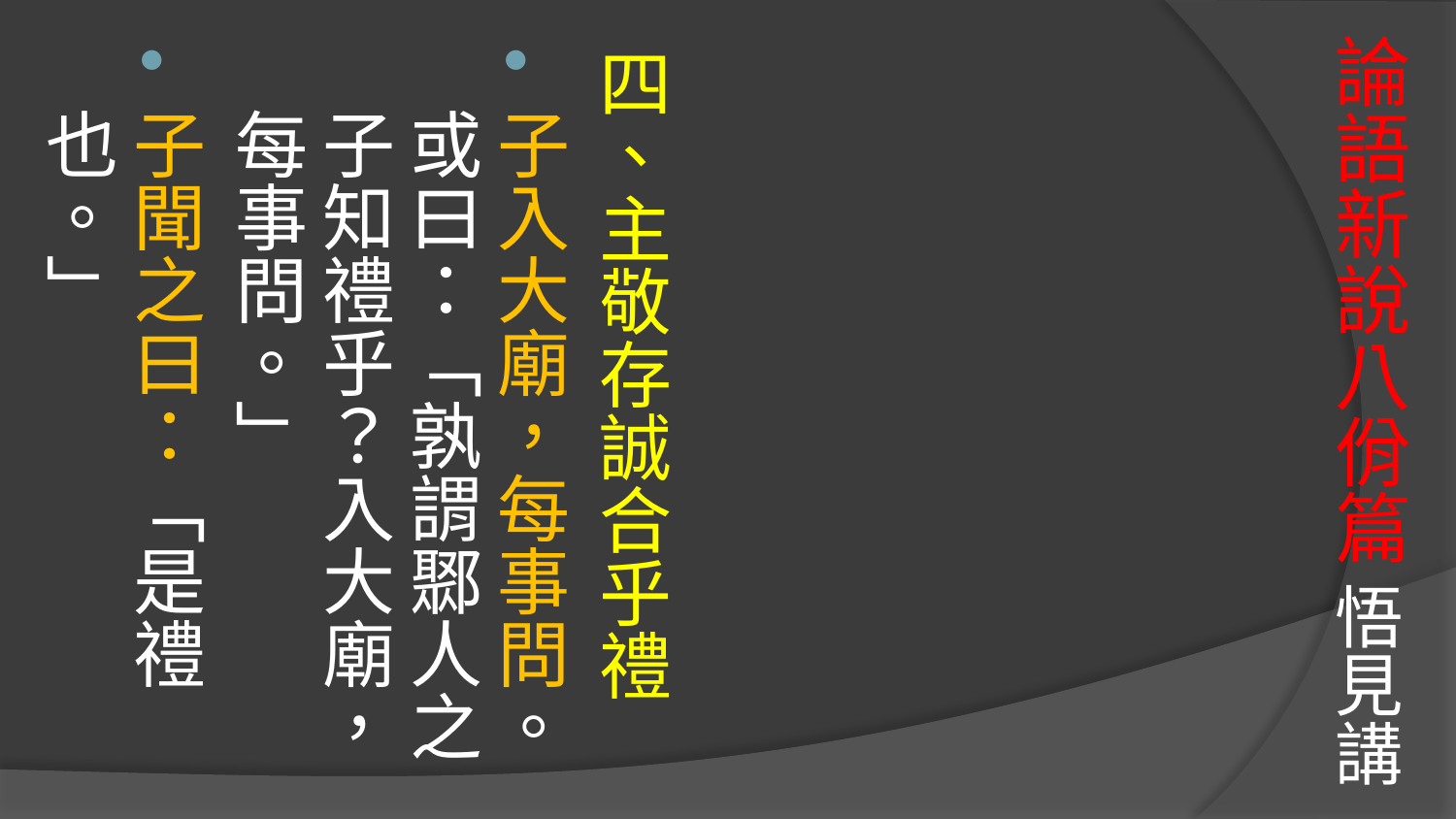

# 論語新說八佾篇 悟見講
四、主敬存誠合乎禮
子入大廟，每事問。或曰：「孰謂鄹人之子知禮乎？入大廟，每事問。」
子聞之曰：「是禮也。」